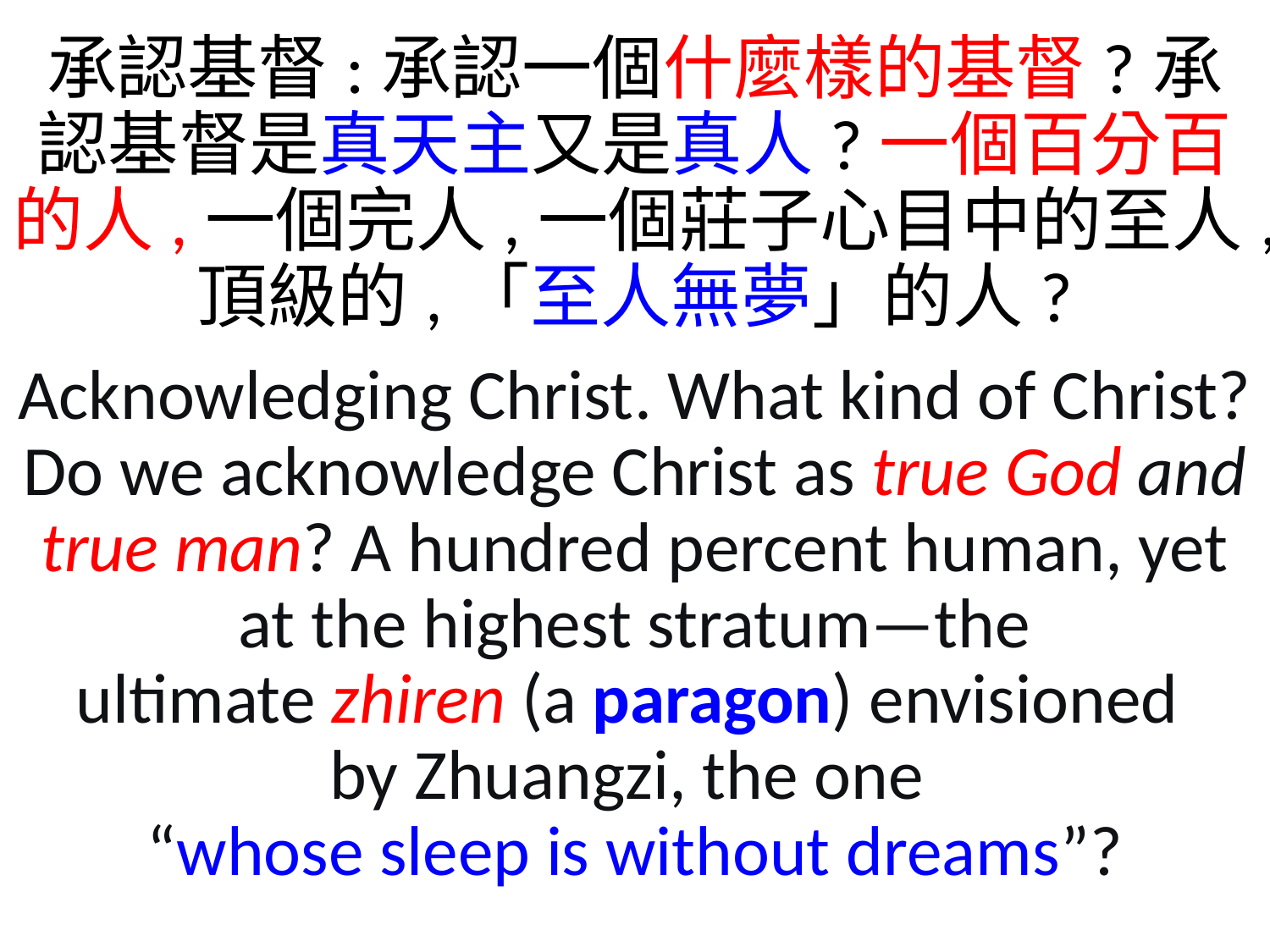

承認基督:承認一個什麼樣的基督?承認基督是真天主又是真人?一個百分百的人,一個完人,一個莊子心目中的至人,頂級的,「至人無夢」的人?
Acknowledging Christ. What kind of Christ?
Do we acknowledge Christ as true God and true man? A hundred percent human, yet at the highest stratum—the ultimate zhiren (a paragon) envisioned
by Zhuangzi, the one
“whose sleep is without dreams”?